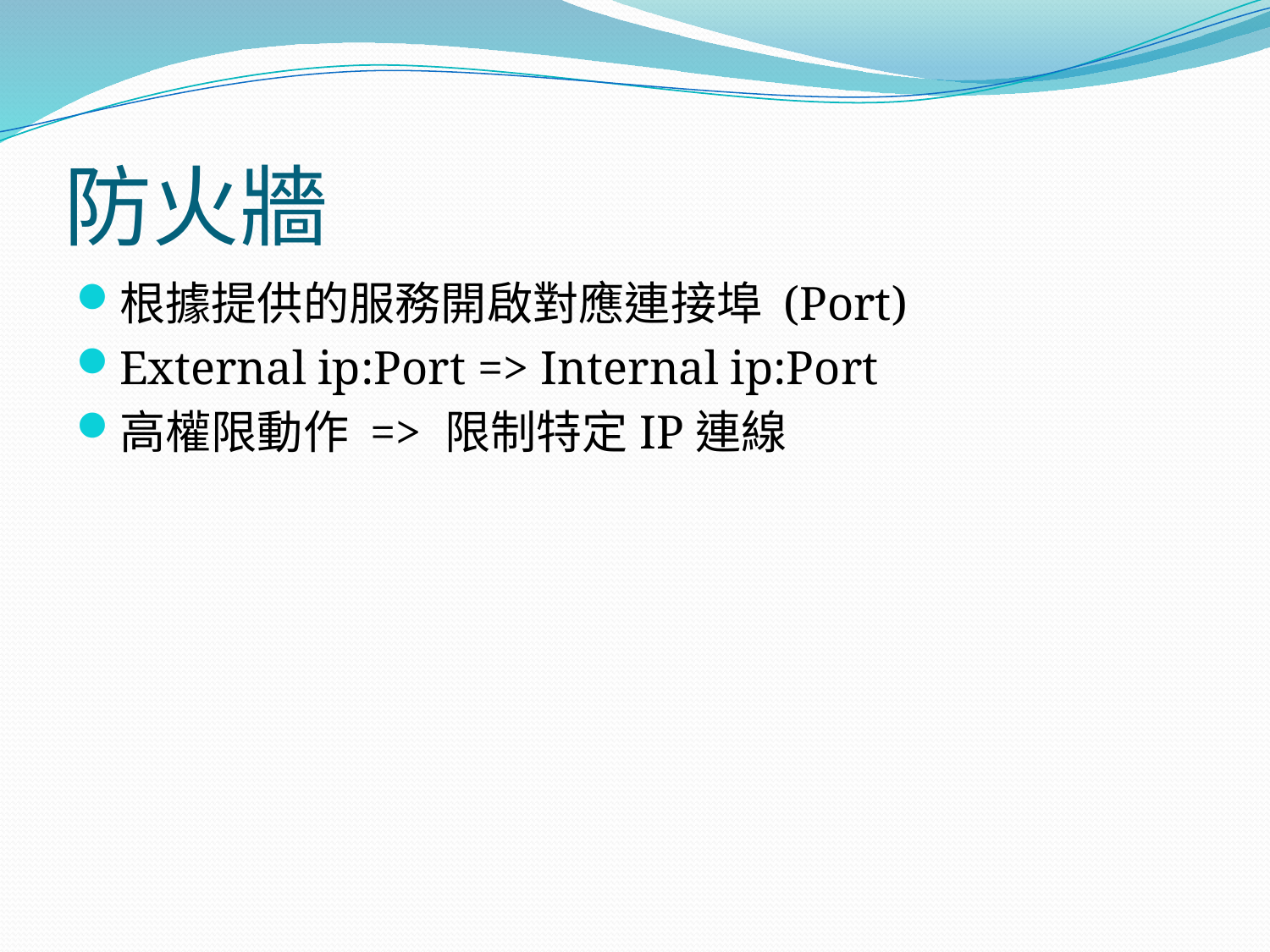

# 防火牆
根據提供的服務開啟對應連接埠 (Port)
External ip:Port => Internal ip:Port
高權限動作 => 限制特定IP連線